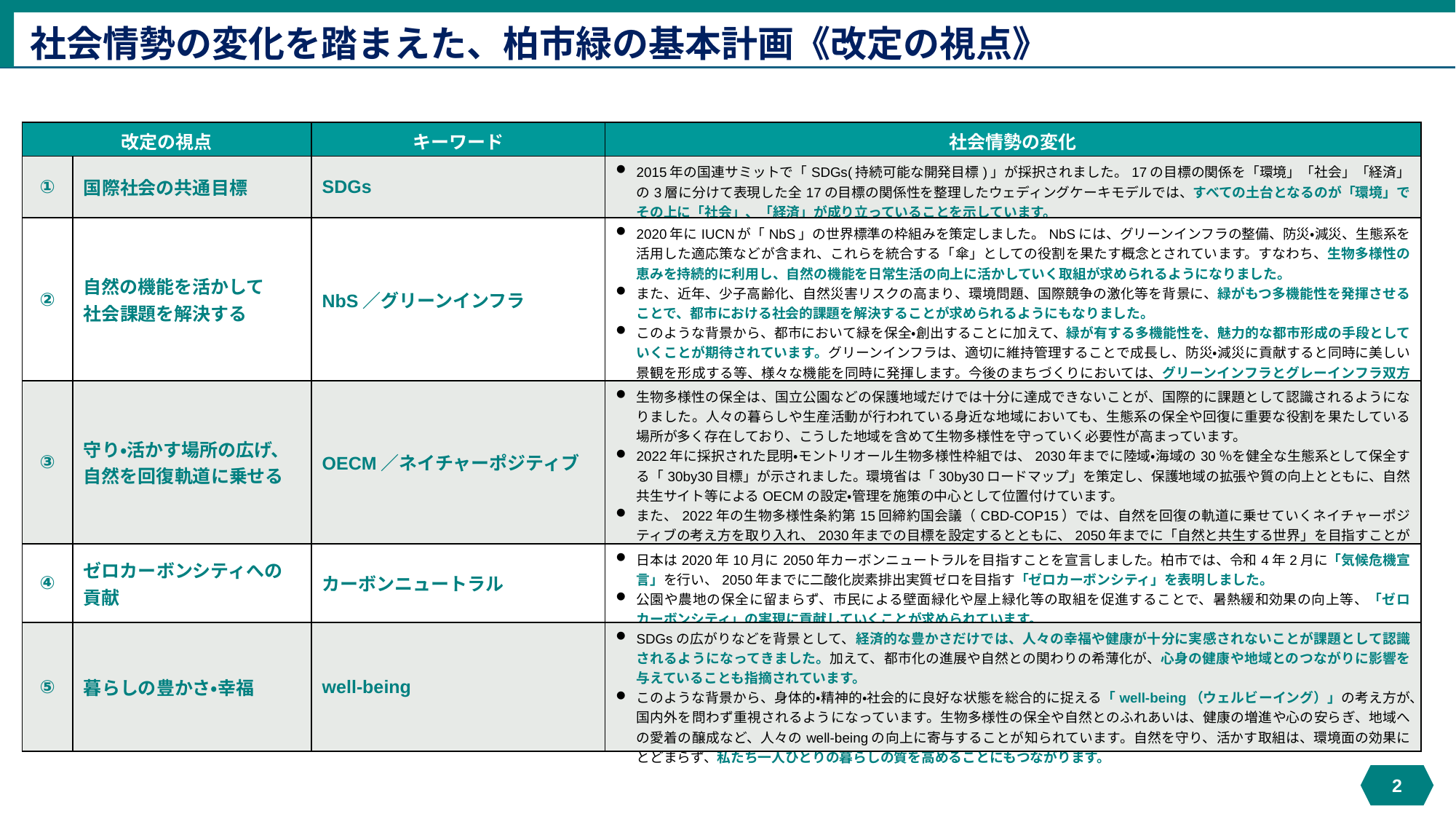

社会情勢の変化を踏まえた、柏市緑の基本計画《改定の視点》
| 改定の視点 |  | キーワード | 社会情勢の変化 |
| --- | --- | --- | --- |
| ① | 国際社会の共通目標 | SDGs | 2015年の国連サミットで「SDGs(持続可能な開発目標)」が採択されました。17の目標の関係を「環境」「社会」「経済」の3層に分けて表現した全17の目標の関係性を整理したウェディングケーキモデルでは、すべての土台となるのが「環境」でその上に「社会」、「経済」が成り立っていることを示しています。 |
| ② | 自然の機能を活かして 社会課題を解決する | NbS／グリーンインフラ | 2020年にIUCNが「NbS」の世界標準の枠組みを策定しました。NbSには、グリーンインフラの整備、防災・減災、生態系を活用した適応策などが含まれ、これらを統合する「傘」としての役割を果たす概念とされています。すなわち、生物多様性の恵みを持続的に利用し、自然の機能を日常生活の向上に活かしていく取組が求められるようになりました。 また、近年、少子高齢化、自然災害リスクの高まり、環境問題、国際競争の激化等を背景に、緑がもつ多機能性を発揮させることで、都市における社会的課題を解決することが求められるようにもなりました。 このような背景から、都市において緑を保全・創出することに加えて、緑が有する多機能性を、魅力的な都市形成の手段としていくことが期待されています。グリーンインフラは、適切に維持管理することで成長し、防災・減災に貢献すると同時に美しい景観を形成する等、様々な機能を同時に発揮します。今後のまちづくりにおいては、グリーンインフラとグレーインフラ双方の利点・欠点を勘案し、一体的に社会に実装していくことが必要となります。 |
| ③ | 守り・活かす場所の広げ、自然を回復軌道に乗せる | OECM／ネイチャーポジティブ | 生物多様性の保全は、国立公園などの保護地域だけでは十分に達成できないことが、国際的に課題として認識されるようになりました。人々の暮らしや生産活動が行われている身近な地域においても、生態系の保全や回復に重要な役割を果たしている場所が多く存在しており、こうした地域を含めて生物多様性を守っていく必要性が高まっています。 2022年に採択された昆明・モントリオール生物多様性枠組では、2030年までに陸域・海域の30％を健全な生態系として保全する「30by30目標」が示されました。環境省は「30by30ロードマップ」を策定し、保護地域の拡張や質の向上とともに、自然共生サイト等によるOECMの設定・管理を施策の中心として位置付けています。 また、2022年の生物多様性条約第15回締約国会議（CBD-COP15）では、自然を回復の軌道に乗せていくネイチャーポジティブの考え方を取り入れ、2030年までの目標を設定するとともに、2050年までに「自然と共生する世界」を目指すことが国際的に合意されました。 |
| ④ | ゼロカーボンシティへの貢献 | カーボンニュートラル | 日本は2020年10月に2050年カーボンニュートラルを目指すことを宣言しました。柏市では、令和4年2月に「気候危機宣言」を行い、2050年までに二酸化炭素排出実質ゼロを目指す「ゼロカーボンシティ」を表明しました。 公園や農地の保全に留まらず、市民による壁面緑化や屋上緑化等の取組を促進することで、暑熱緩和効果の向上等、「ゼロカーボンシティ」の実現に貢献していくことが求められています。 |
| ⑤ | 暮らしの豊かさ・幸福 | well-being | SDGsの広がりなどを背景として、経済的な豊かさだけでは、人々の幸福や健康が十分に実感されないことが課題として認識されるようになってきました。加えて、都市化の進展や自然との関わりの希薄化が、心身の健康や地域とのつながりに影響を与えていることも指摘されています。 このような背景から、身体的・精神的・社会的に良好な状態を総合的に捉える「well-being（ウェルビーイング）」の考え方が、国内外を問わず重視されるようになっています。生物多様性の保全や自然とのふれあいは、健康の増進や心の安らぎ、地域への愛着の醸成など、人々のwell-beingの向上に寄与することが知られています。自然を守り、活かす取組は、環境面の効果にとどまらず、私たち一人ひとりの暮らしの質を高めることにもつながります。 |
2